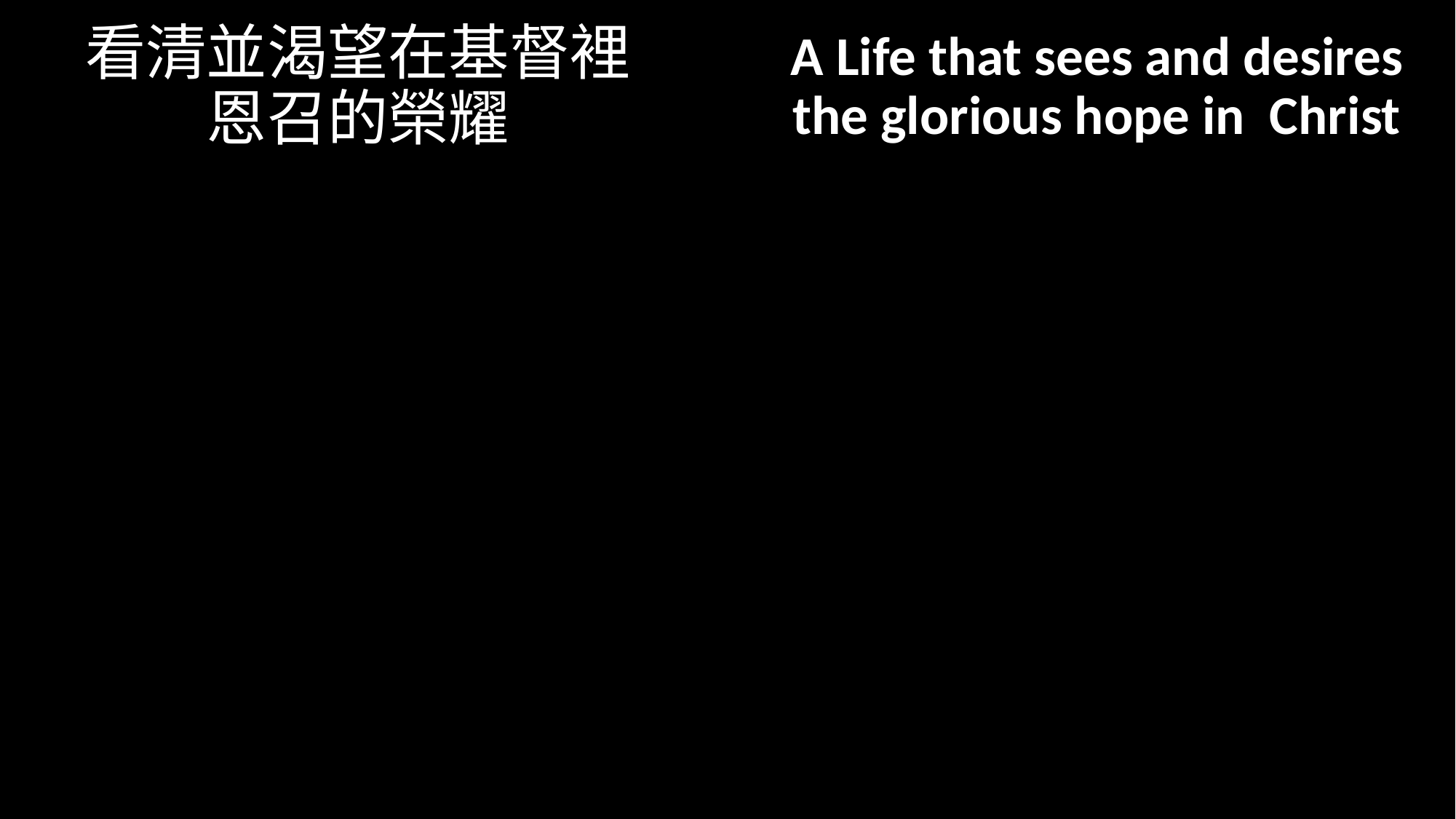

# 看清並渴望在基督裡 恩召的榮耀
A Life that sees and desires the glorious hope in  Christ